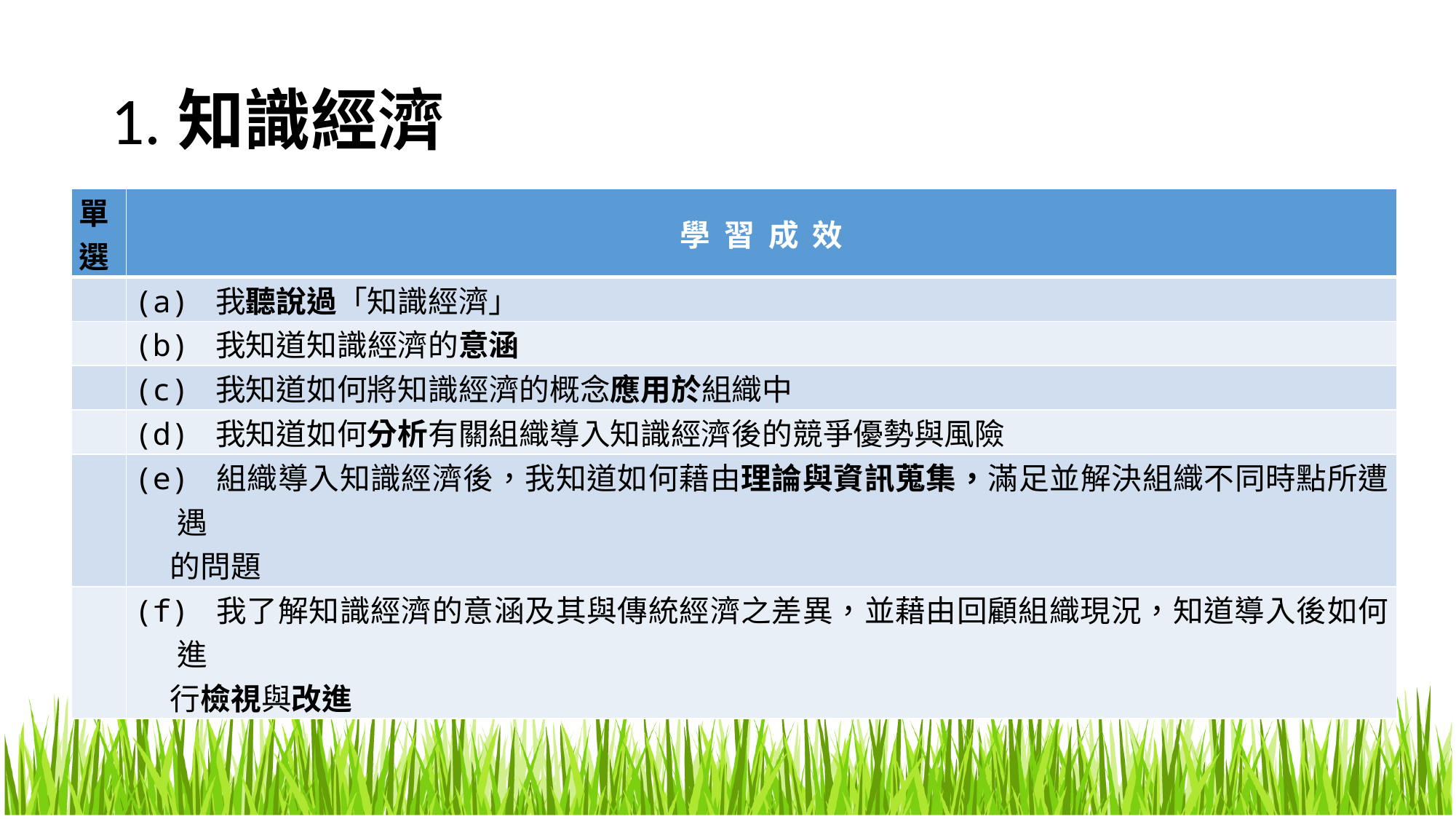

# 1.知識經濟
| 單選 | 學 習 成 效 |
| --- | --- |
|  | (a) 我聽說過「知識經濟」 |
|  | (b) 我知道知識經濟的意涵 |
|  | (c) 我知道如何將知識經濟的概念應用於組織中 |
|  | (d) 我知道如何分析有關組織導入知識經濟後的競爭優勢與風險 |
|  | (e) 組織導入知識經濟後，我知道如何藉由理論與資訊蒐集，滿足並解決組織不同時點所遭遇 的問題 |
|  | (f) 我了解知識經濟的意涵及其與傳統經濟之差異，並藉由回顧組織現況，知道導入後如何進 行檢視與改進 |